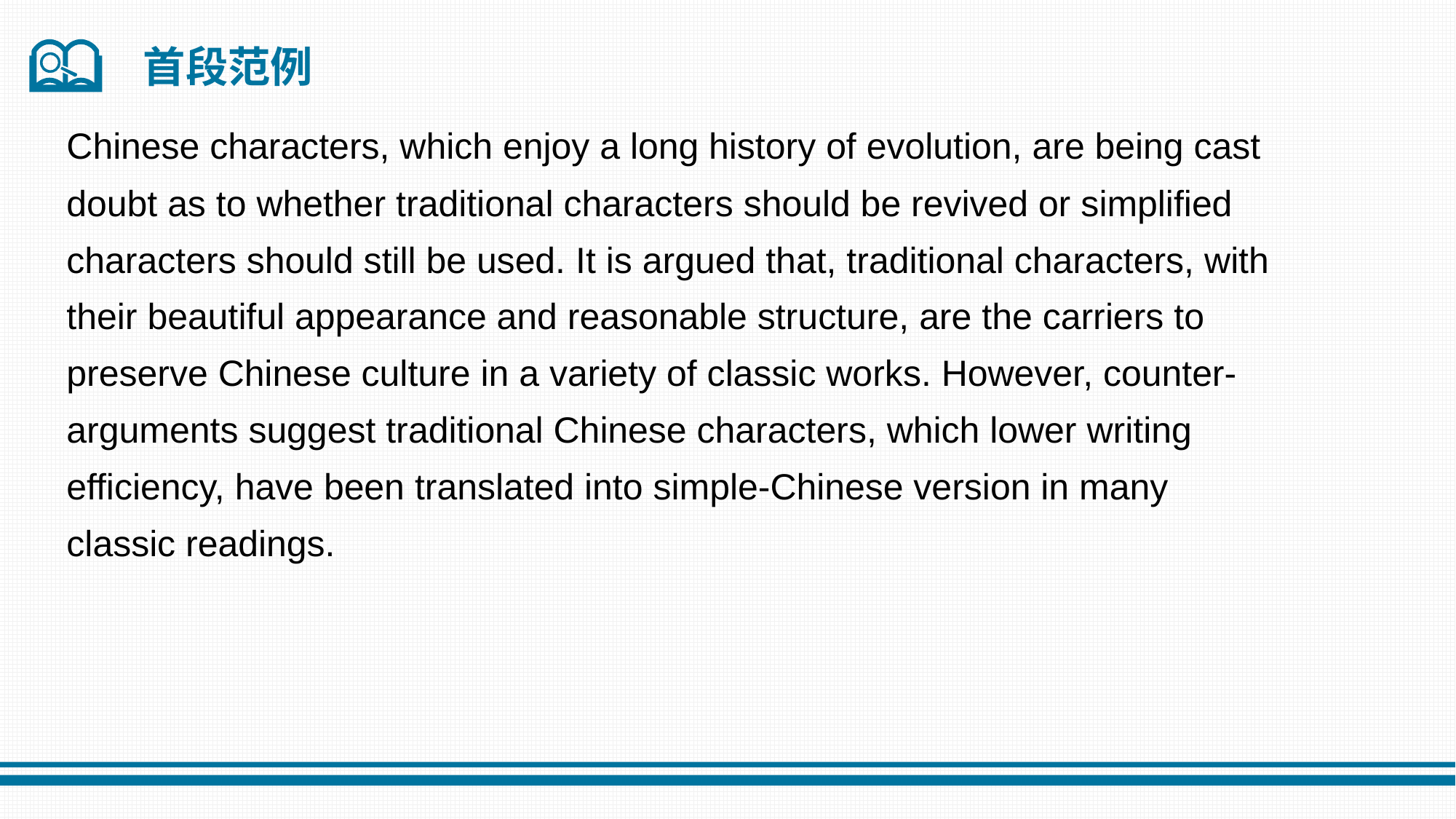

首段范例
Chinese characters, which enjoy a long history of evolution, are being cast doubt as to whether traditional characters should be revived or simplified characters should still be used. It is argued that, traditional characters, with their beautiful appearance and reasonable structure, are the carriers to preserve Chinese culture in a variety of classic works. However, counter-arguments suggest traditional Chinese characters, which lower writing efficiency, have been translated into simple-Chinese version in many classic readings.